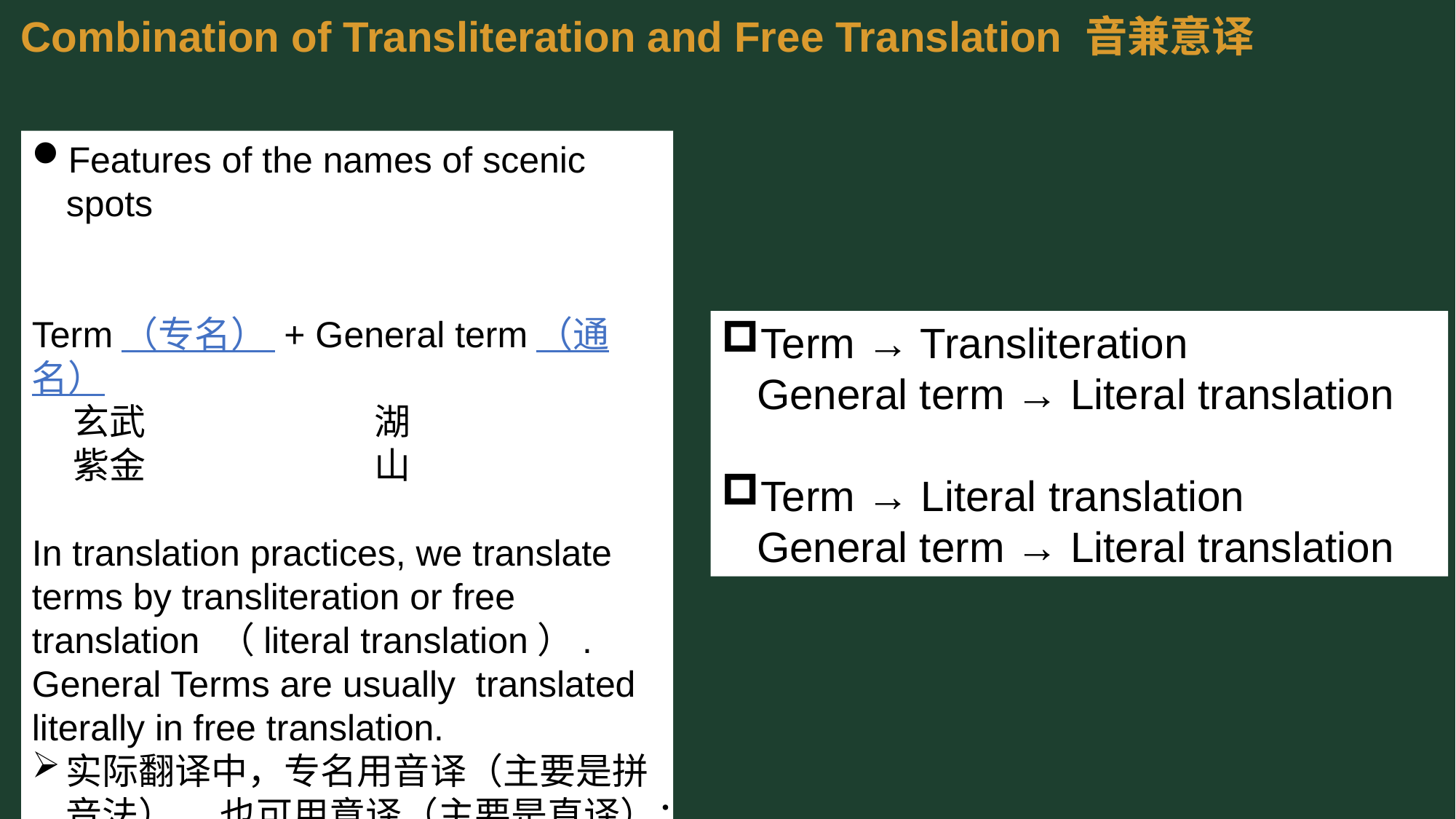

Combination of Transliteration and Free Translation 音兼意译
Features of the names of scenic spots
Transliteration and  Free Translation
Term（专名） + General term（通名）
    玄武                            湖
    紫金                            山

In translation practices, we translate terms by transliteration or free translation （literal translation）.
General Terms are usually  translated literally in free translation.
实际翻译中，专名用音译（主要是拼音法） ，也可用意译（主要是直译）；通名则一般采取意译中的直译法。
Term → Transliteration
   General term → Literal translation

Term → Literal translation
   General term → Literal translation